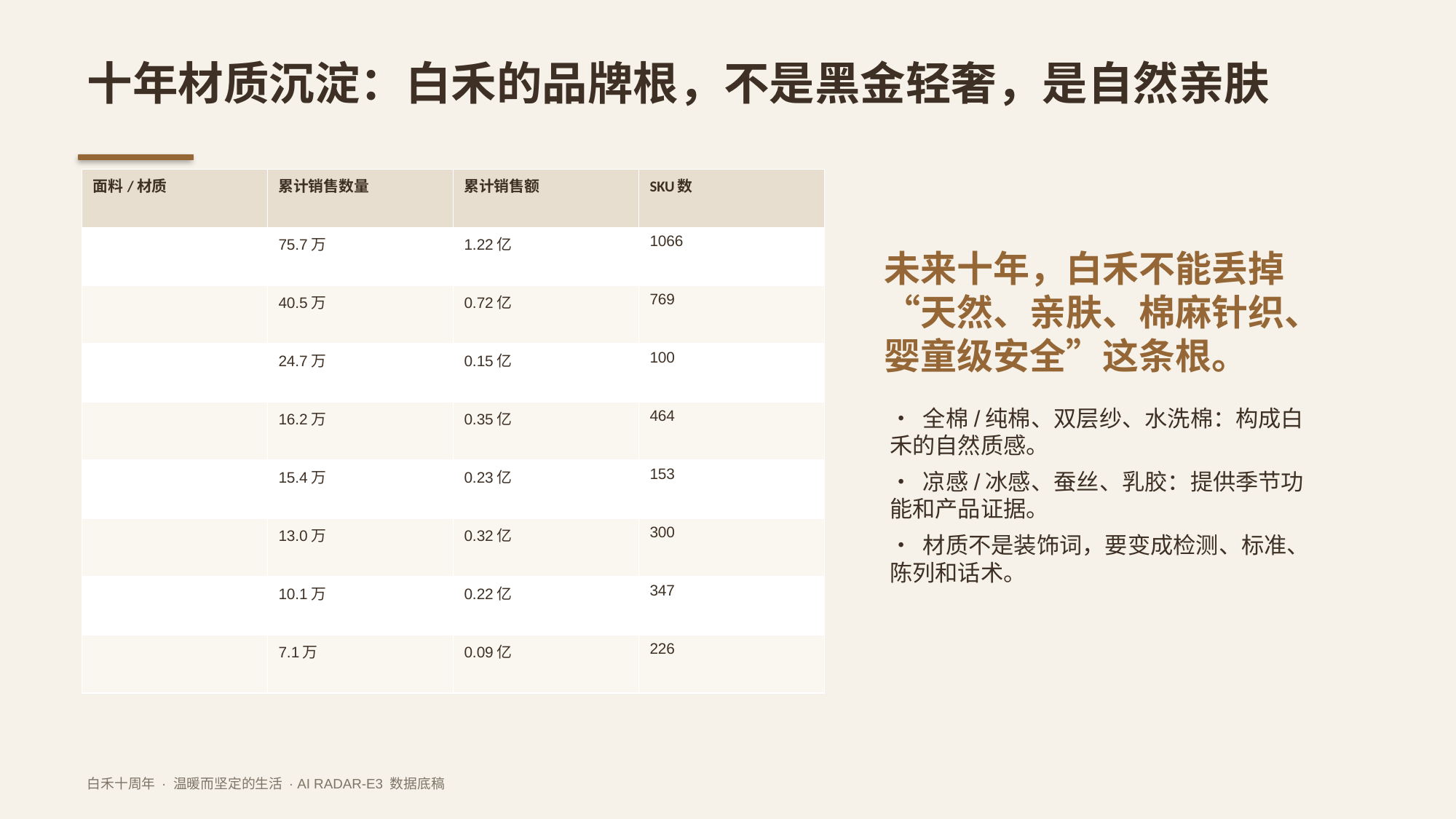

十年材质沉淀：白禾的品牌根，不是黑金轻奢，是自然亲肤

| 面料/材质 | 累计销售数量 | 累计销售额 | SKU数 |
| --- | --- | --- | --- |
|  | 75.7万 | 1.22亿 | 1066 |
|  | 40.5万 | 0.72亿 | 769 |
|  | 24.7万 | 0.15亿 | 100 |
|  | 16.2万 | 0.35亿 | 464 |
|  | 15.4万 | 0.23亿 | 153 |
|  | 13.0万 | 0.32亿 | 300 |
|  | 10.1万 | 0.22亿 | 347 |
|  | 7.1万 | 0.09亿 | 226 |
未来十年，白禾不能丢掉“天然、亲肤、棉麻针织、婴童级安全”这条根。
• 全棉/纯棉、双层纱、水洗棉：构成白禾的自然质感。
• 凉感/冰感、蚕丝、乳胶：提供季节功能和产品证据。
• 材质不是装饰词，要变成检测、标准、陈列和话术。
白禾十周年 · 温暖而坚定的生活 · AI RADAR-E3 数据底稿